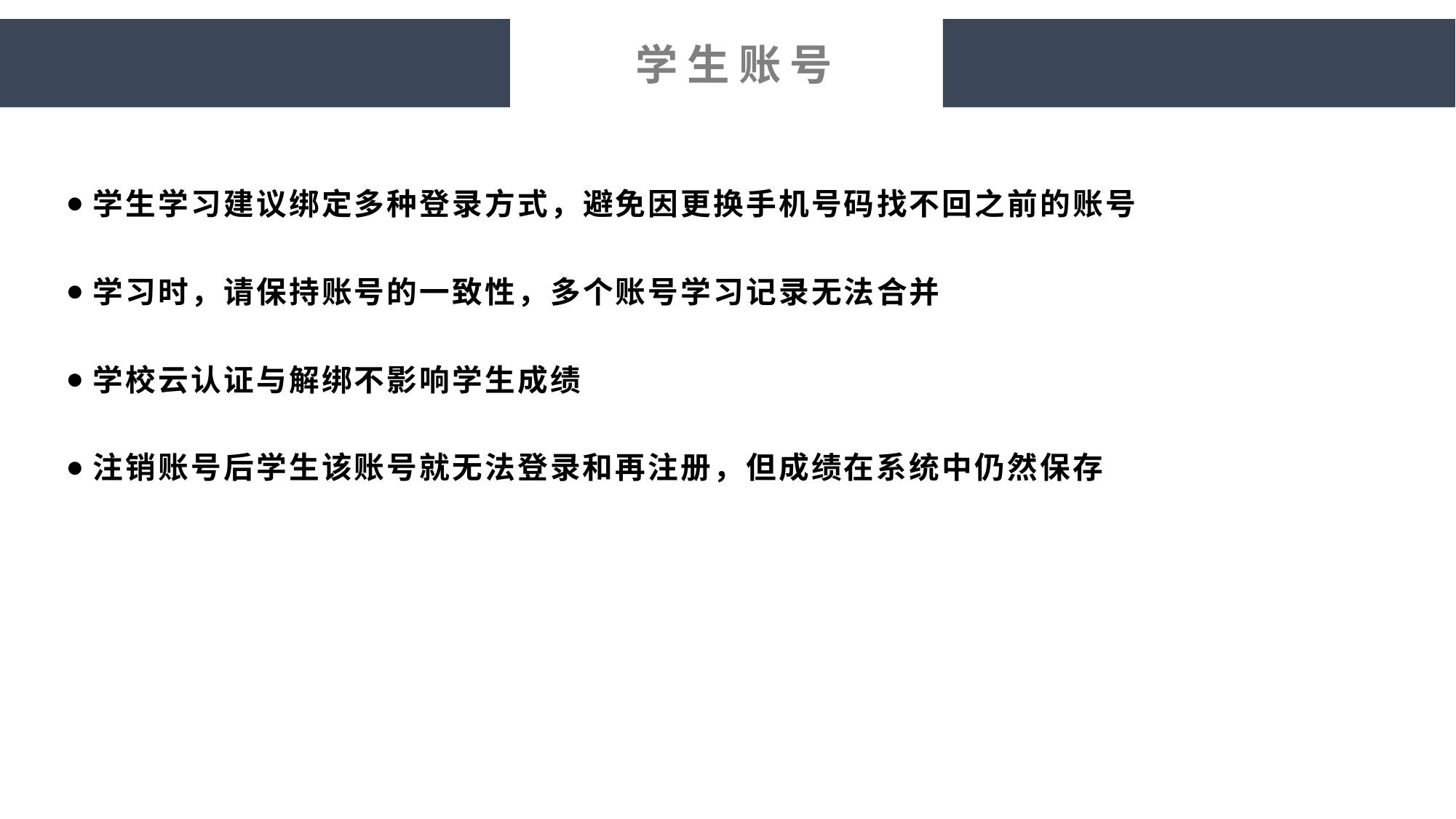

# 学生账号
学生学习建议绑定多种登录方式，避免因更换手机号码找不回之前的账号
学习时，请保持账号的一致性，多个账号学习记录无法合并
学校云认证与解绑不影响学生成绩
注销账号后学生该账号就无法登录和再注册，但成绩在系统中仍然保存